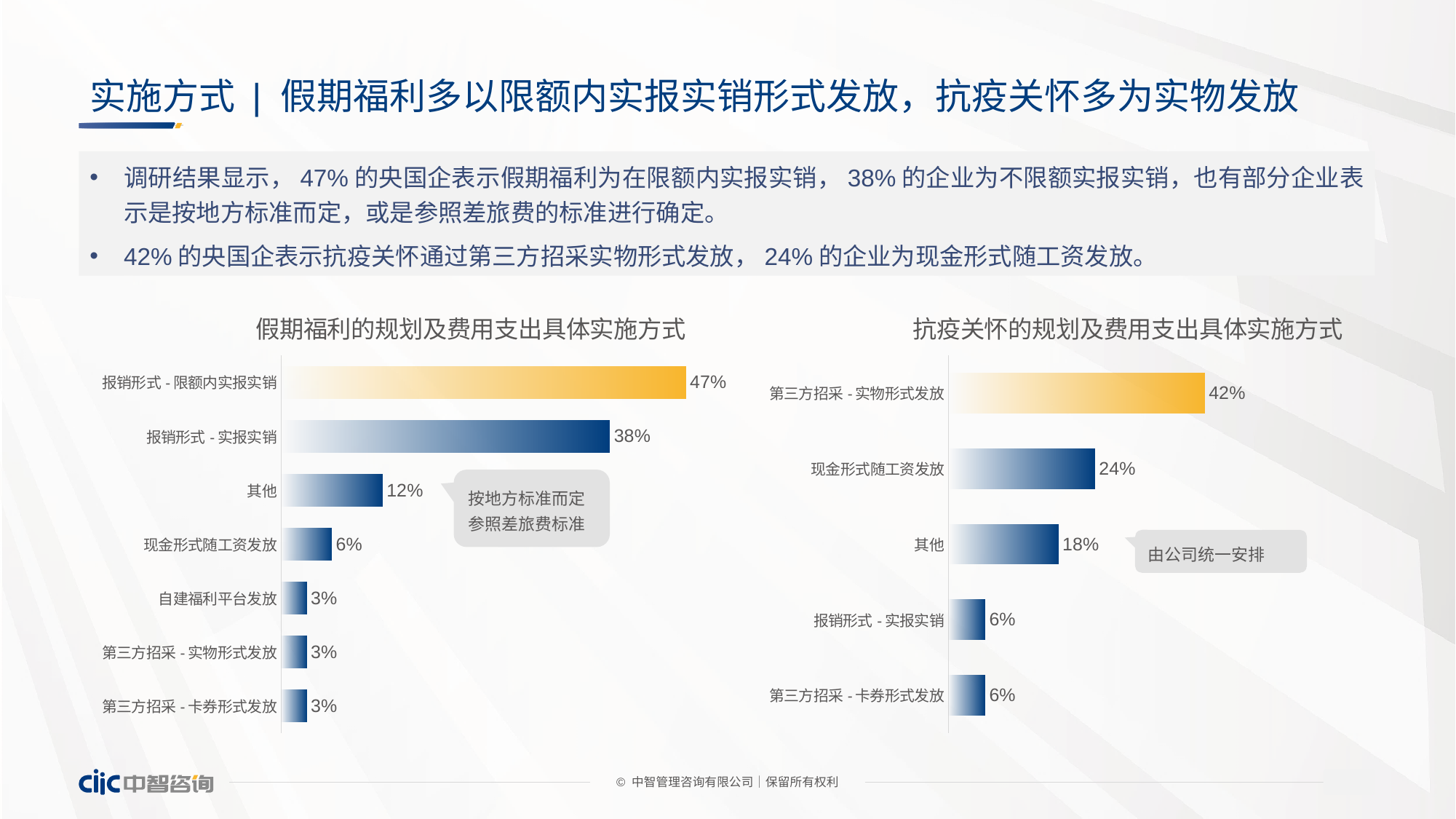

# 实施方式 | 假期福利多以限额内实报实销形式发放，抗疫关怀多为实物发放
调研结果显示，47%的央国企表示假期福利为在限额内实报实销，38%的企业为不限额实报实销，也有部分企业表示是按地方标准而定，或是参照差旅费的标准进行确定。
42%的央国企表示抗疫关怀通过第三方招采实物形式发放，24%的企业为现金形式随工资发放。

### Chart: 假期福利的规划及费用支出具体实施方式

| Category | 占比 |
|---|---|
| 报销形式-限额内实报实销 | 0.470588235294118 |
| 报销形式-实报实销 | 0.382352941176471 |
| 其他 | 0.117647058823529 |
| 现金形式随工资发放 | 0.0588235294117647 |
| 自建福利平台发放 | 0.0294117647058824 |
| 第三方招采-实物形式发放 | 0.0294117647058824 |
| 第三方招采-卡券形式发放 | 0.0294117647058824 |
按地方标准而定
参照差旅费标准

### Chart: 抗疫关怀的规划及费用支出具体实施方式

| Category | 占比 |
|---|---|
| 第三方招采-实物形式发放 | 0.42 |
| 现金形式随工资发放 | 0.24 |
| 其他 | 0.18 |
| 报销形式-实报实销 | 0.06 |
| 第三方招采-卡券形式发放 | 0.06 |
由公司统一安排
© 中智管理咨询有限公司│保留所有权利
24